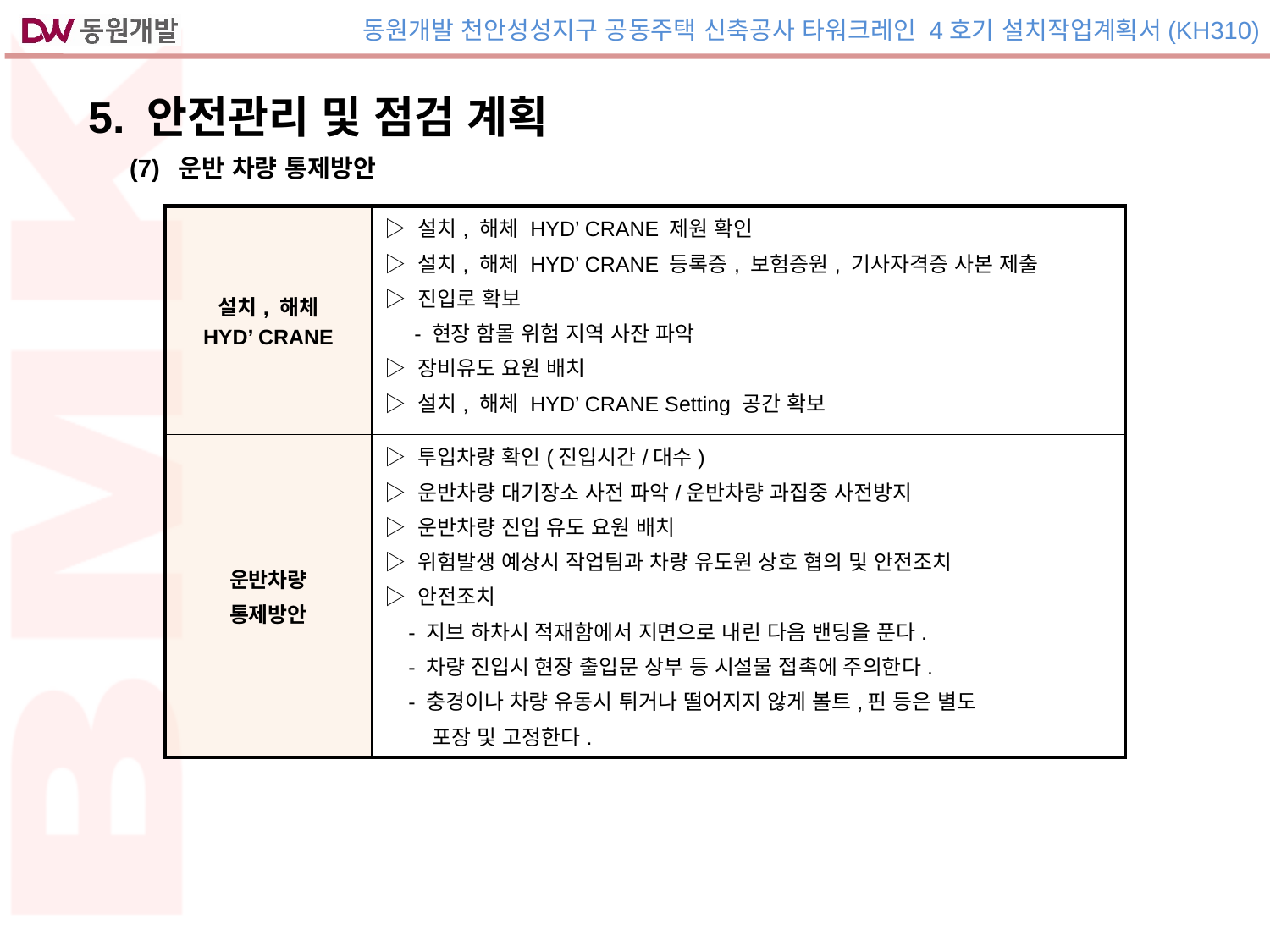

| 5. 안전관리 및 점검 계획 |
| --- |
| (7) 운반 차량 통제방안 |
| --- |
| 설치, 해체 HYD’ CRANE | ▷ 설치, 해체 HYD’ CRANE 제원 확인 ▷ 설치, 해체 HYD’ CRANE 등록증, 보험증원, 기사자격증 사본 제출 ▷ 진입로 확보 - 현장 함몰 위험 지역 사잔 파악 ▷ 장비유도 요원 배치 ▷ 설치, 해체 HYD’ CRANE Setting 공간 확보 |
| --- | --- |
| 운반차량 통제방안 | ▷ 투입차량 확인(진입시간/대수) ▷ 운반차량 대기장소 사전 파악/운반차량 과집중 사전방지 ▷ 운반차량 진입 유도 요원 배치 ▷ 위험발생 예상시 작업팀과 차량 유도원 상호 협의 및 안전조치 ▷ 안전조치 - 지브 하차시 적재함에서 지면으로 내린 다음 밴딩을 푼다. - 차량 진입시 현장 출입문 상부 등 시설물 접촉에 주의한다. - 충경이나 차량 유동시 튀거나 떨어지지 않게 볼트,핀 등은 별도 포장 및 고정한다. |